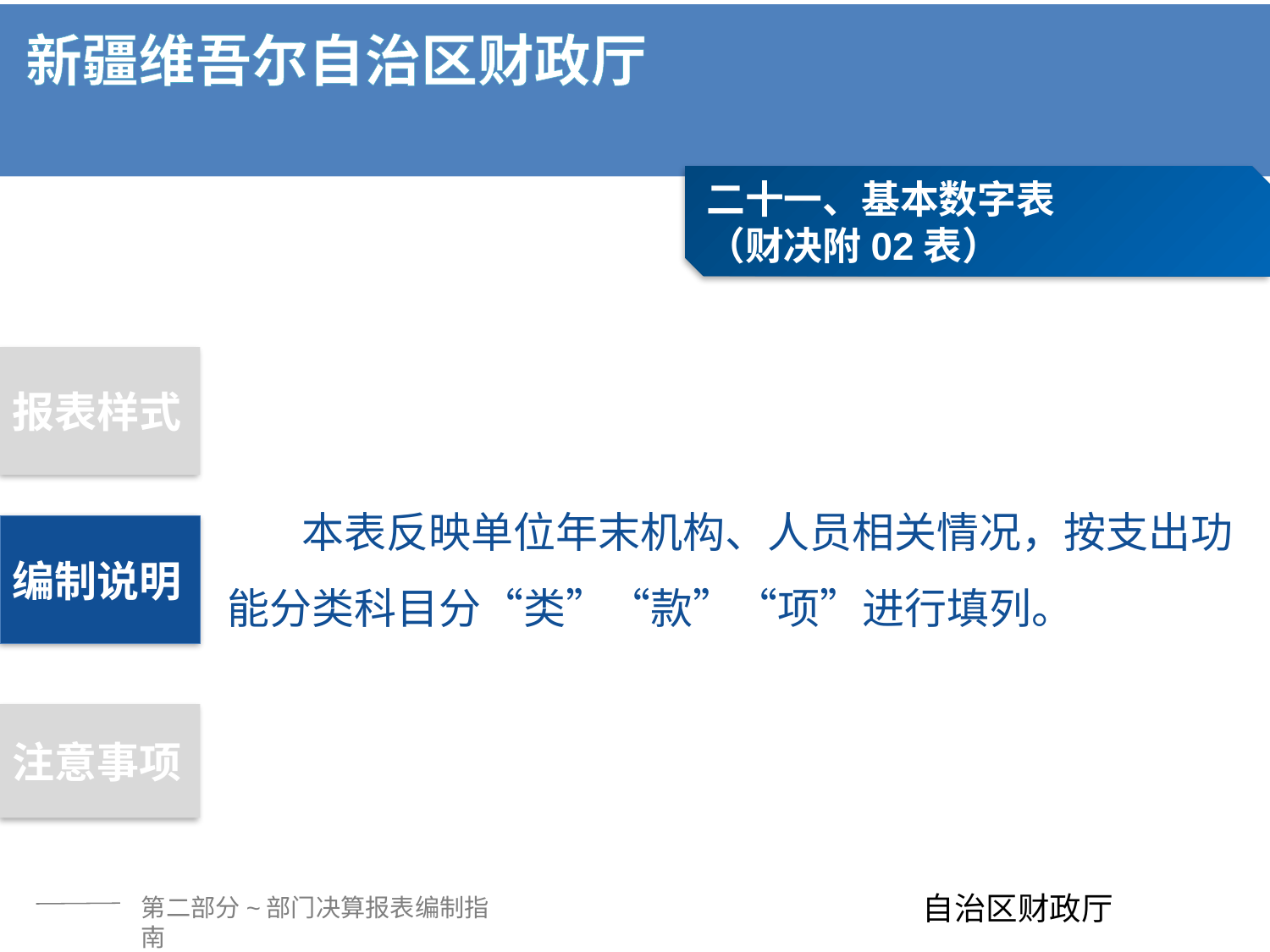

二十一、基本数字表
（财决附02表）

本表反映单位年末机构、人员相关情况，按支出功能分类科目分“类”“款”“项”进行填列。
报表样式
编制说明
注意事项
第二部分~部门决算报表编制指南
100